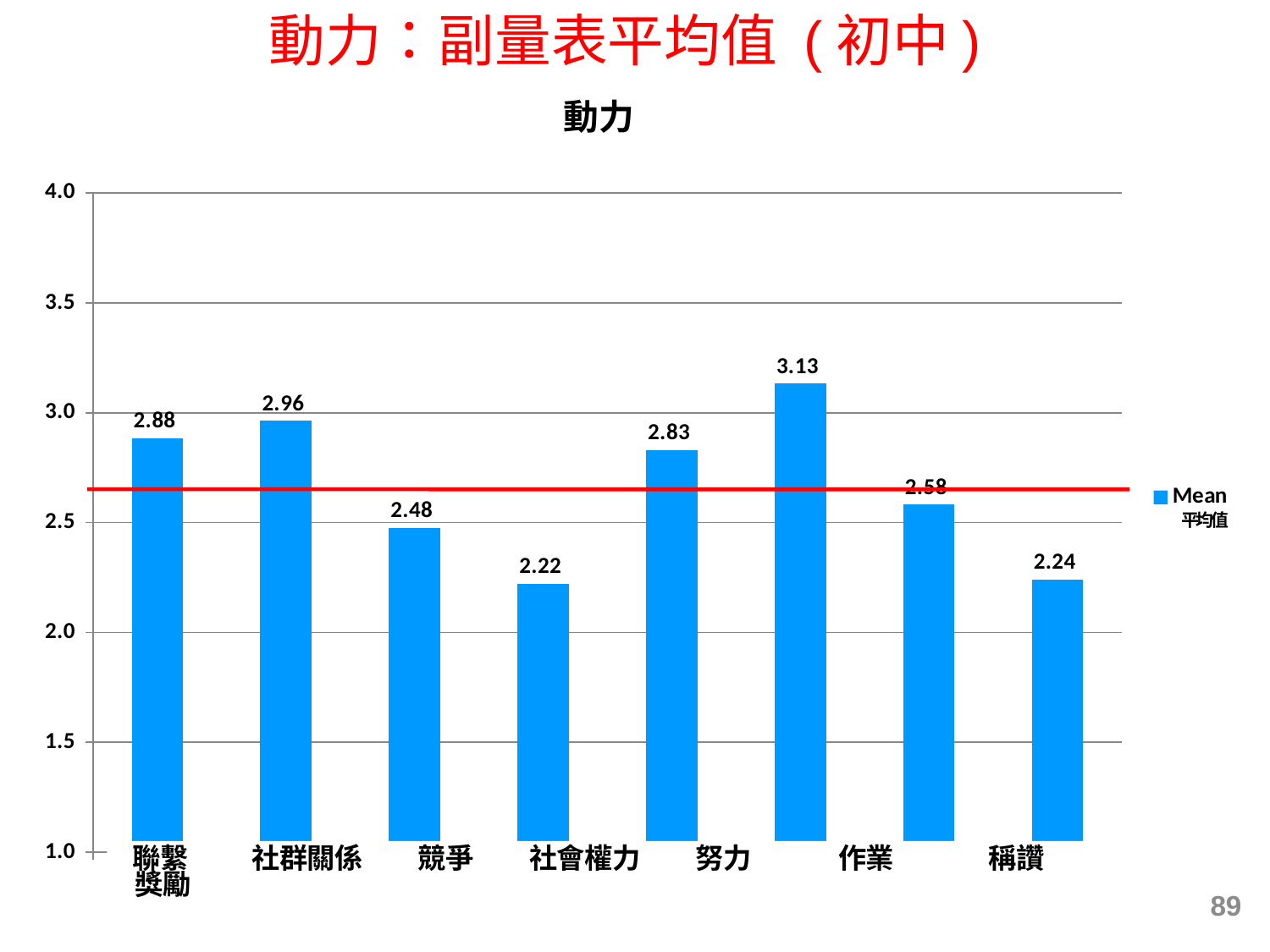

動力：副量表平均值 (初中)

### Chart: 動力

| Category | Mean |
|---|---|
| Affiliation | 2.883474291851246 |
| Social Concern | 2.963035132360151 |
| Competition | 2.4762469301182906 |
| Social Power | 2.220566850679988 |
| Effort | 2.8288173934099197 |
| Task | 3.133132260947305 |
| Praise | 2.5814556197126377 |
| Token | 2.2408210290827792 |
89